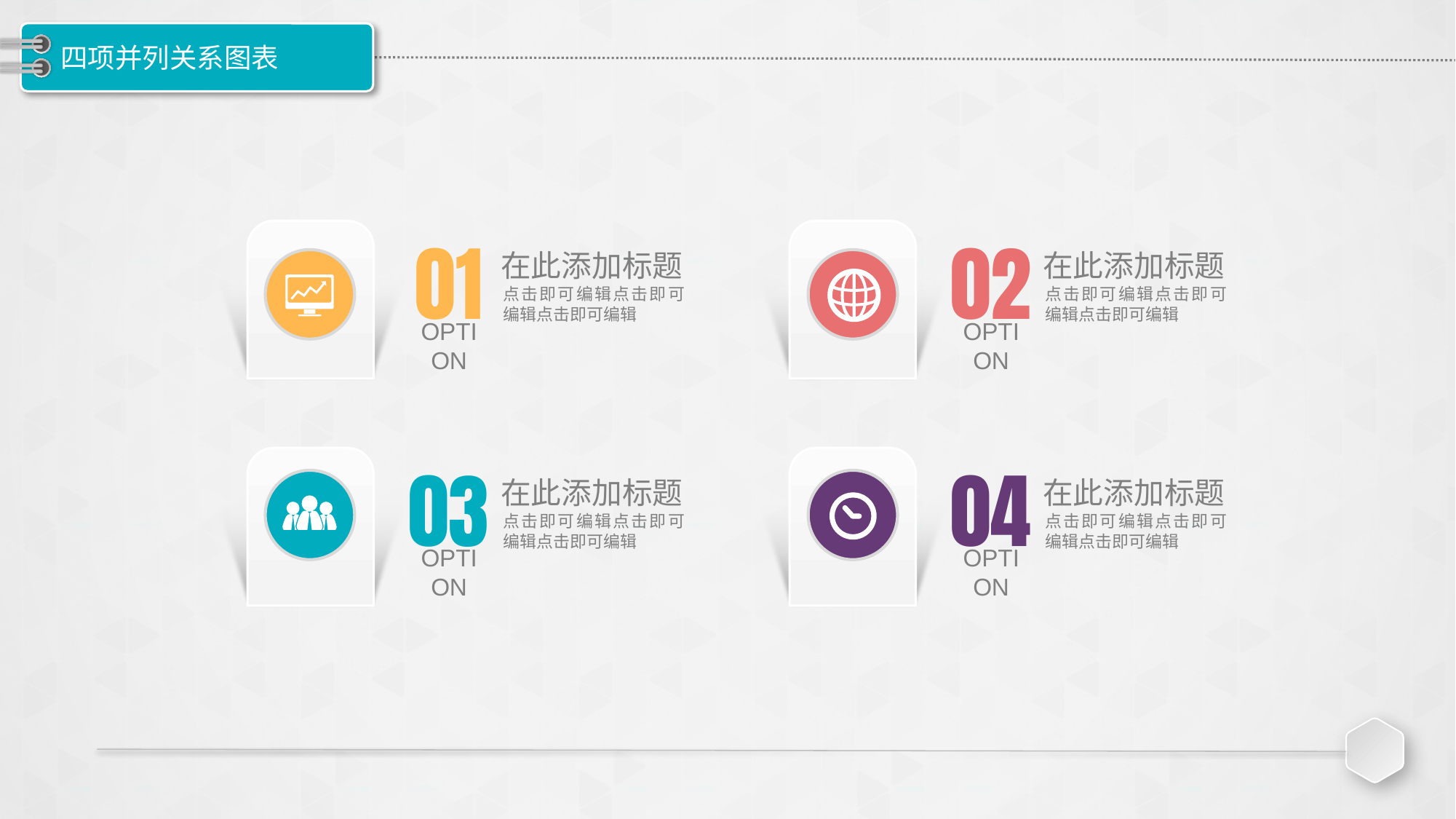

# 四项并列关系图表

01
OPTION
在此添加标题
点击即可编辑点击即可编辑点击即可编辑
02
OPTION
在此添加标题
点击即可编辑点击即可编辑点击即可编辑

03
OPTION
在此添加标题
点击即可编辑点击即可编辑点击即可编辑
04
OPTION
在此添加标题
点击即可编辑点击即可编辑点击即可编辑

114